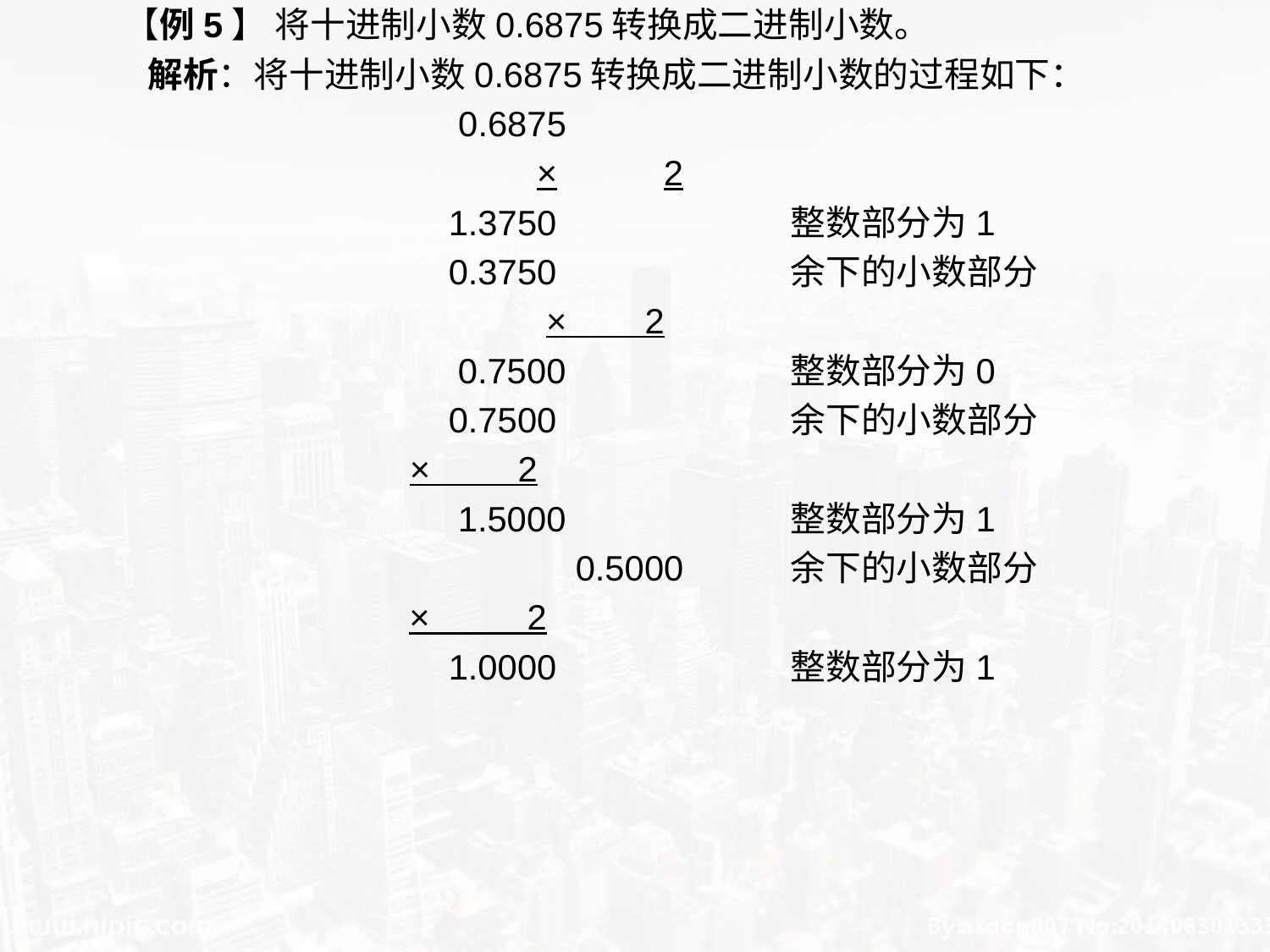

【例5】 将十进制小数0.6875转换成二进制小数。
    解析：将十进制小数0.6875转换成二进制小数的过程如下：
    			     0.6875
     			×	2
      		    1.3750		整数部分为1
   			    0.3750 		余下的小数部分
     			 ×        2
       	                  0.7500		整数部分为0
   			    0.7500 		余下的小数部分
    			×         2
       	                  1.5000		整数部分为1
     			    0.5000	余下的小数部分
      	             ×          2
      		    1.0000 		整数部分为1

37